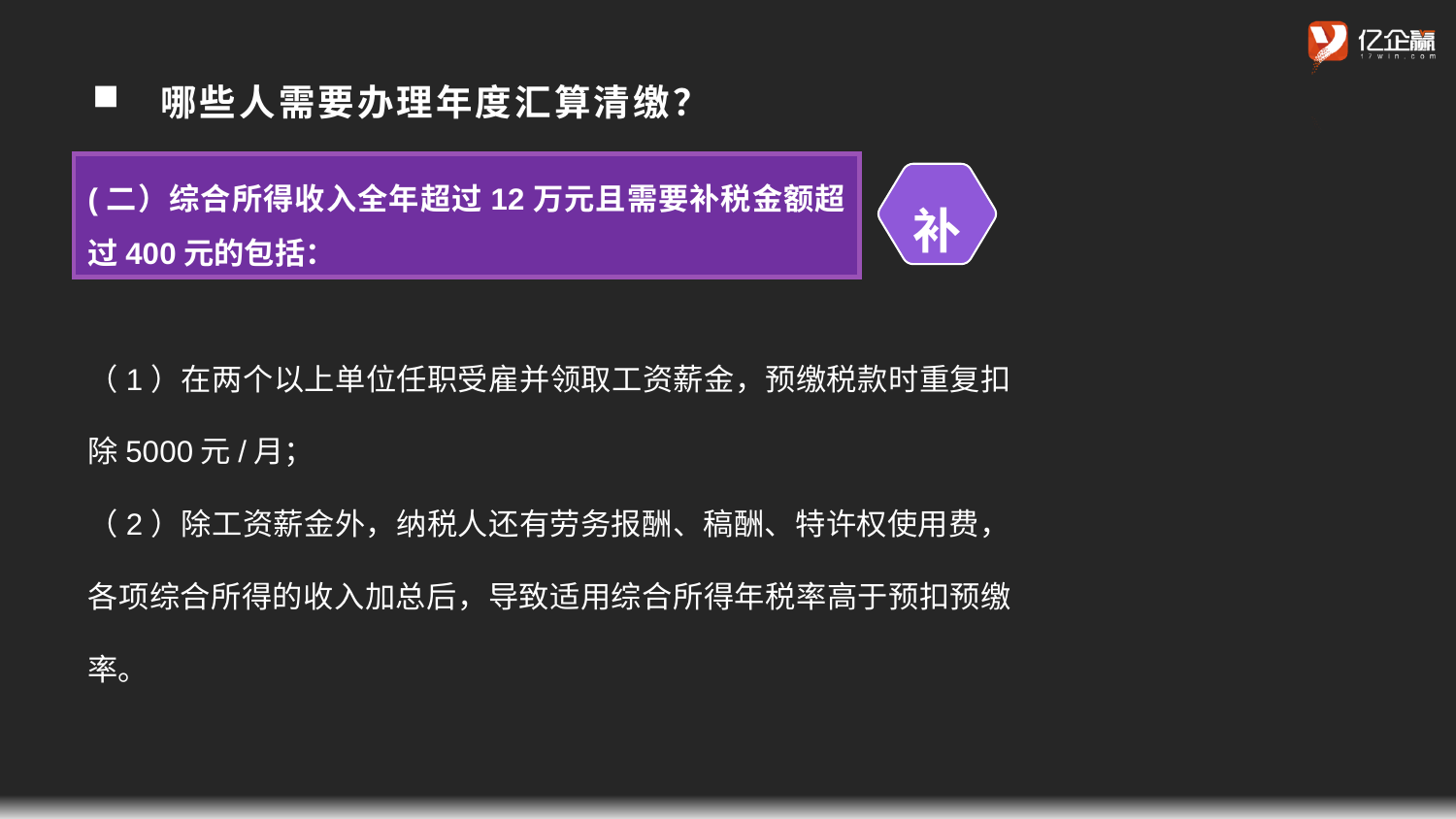

哪些人需要办理年度汇算清缴？
(二）综合所得收入全年超过12万元且需要补税金额超过400元的包括：
补
（1）在两个以上单位任职受雇并领取工资薪金，预缴税款时重复扣除5000元/月；
（2）除工资薪金外，纳税人还有劳务报酬、稿酬、特许权使用费，各项综合所得的收入加总后，导致适用综合所得年税率高于预扣预缴率。